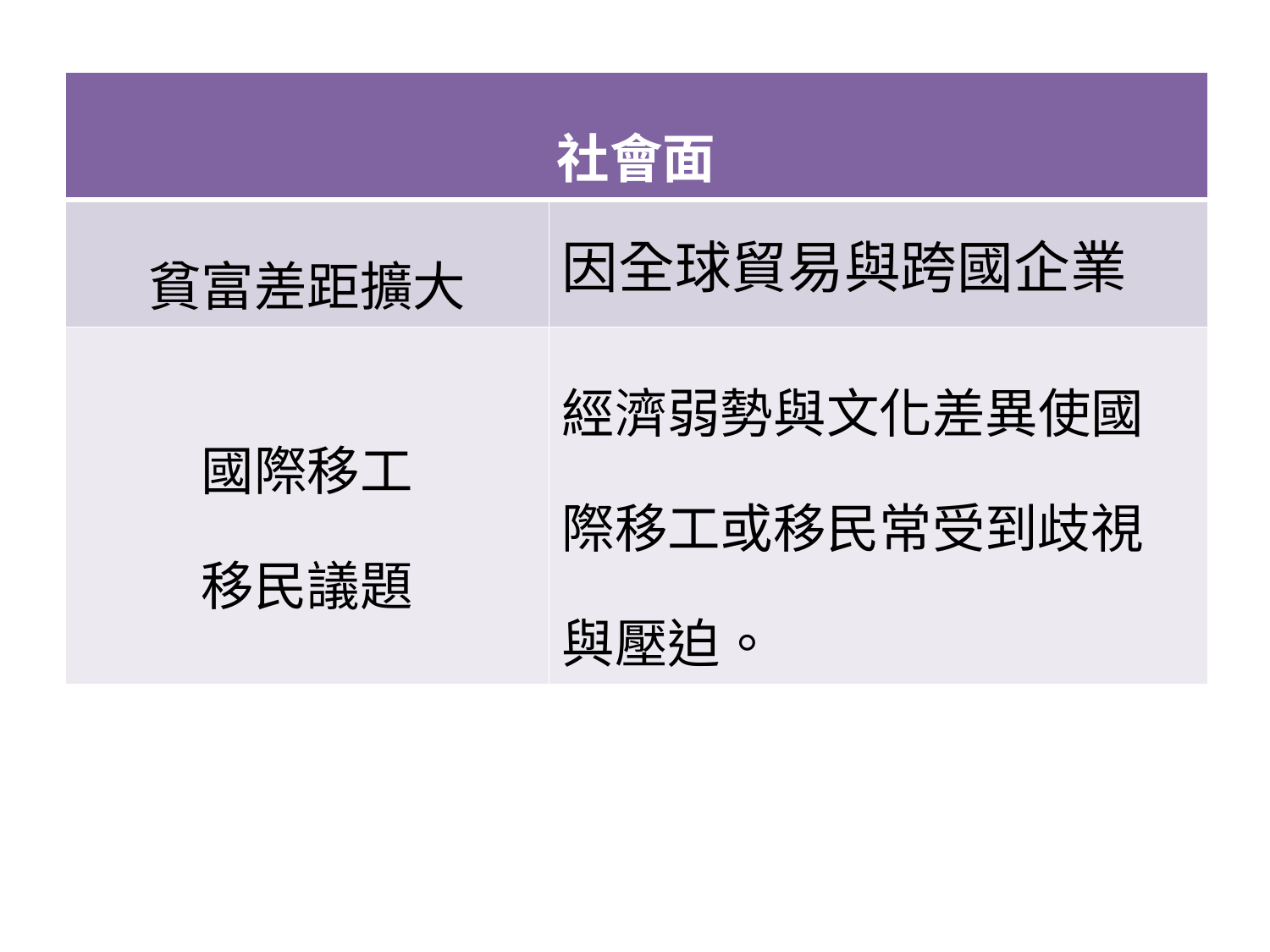

| 社會面 |  |
| --- | --- |
| 貧富差距擴大 | 因全球貿易與跨國企業 |
| 國際移工 移民議題 | 經濟弱勢與文化差異使國際移工或移民常受到歧視與壓迫。 |